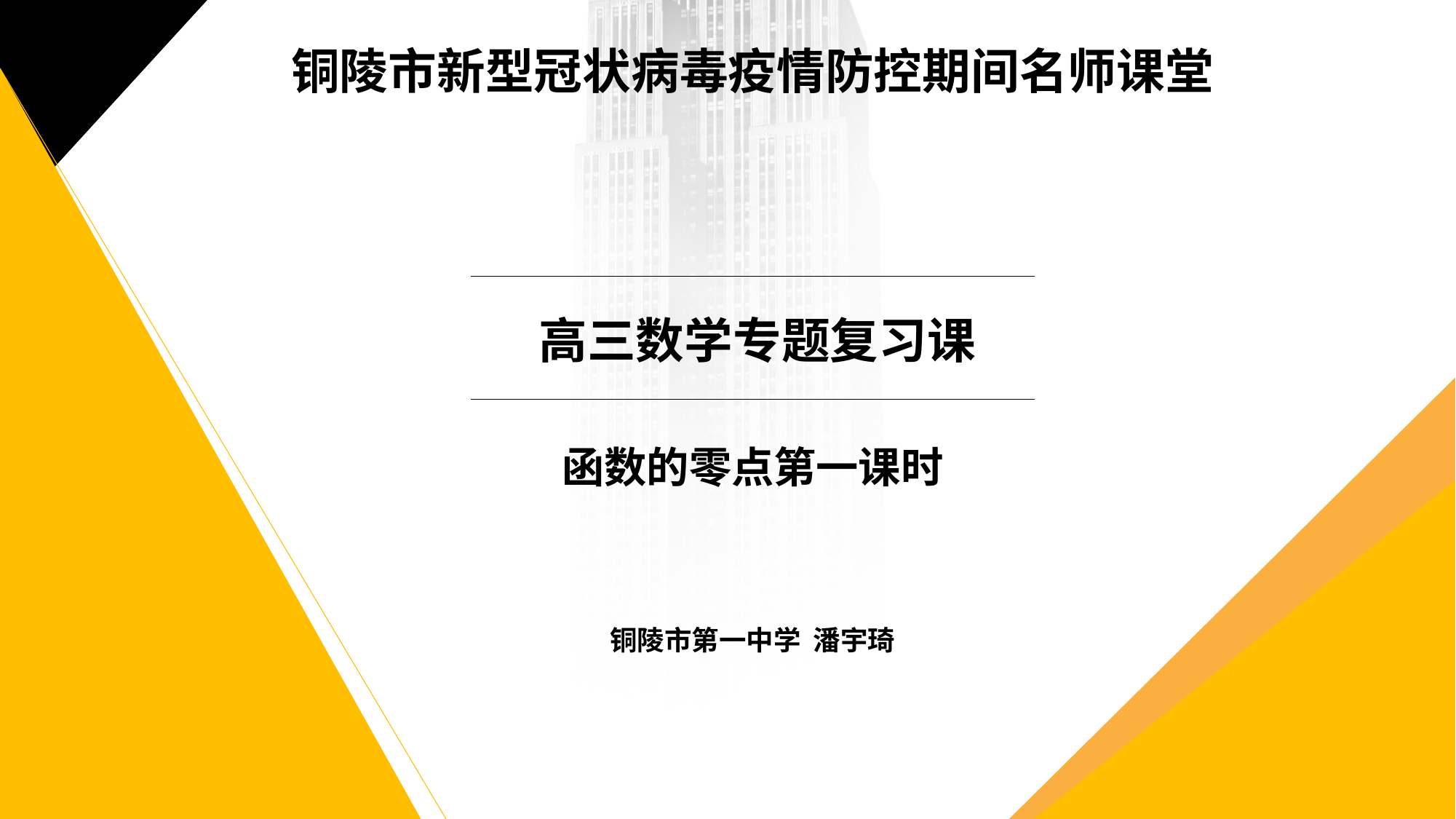

铜陵市新型冠状病毒疫情防控期间名师课堂

# 高三数学专题复习课
函数的零点第一课时
铜陵市第一中学  潘宇琦